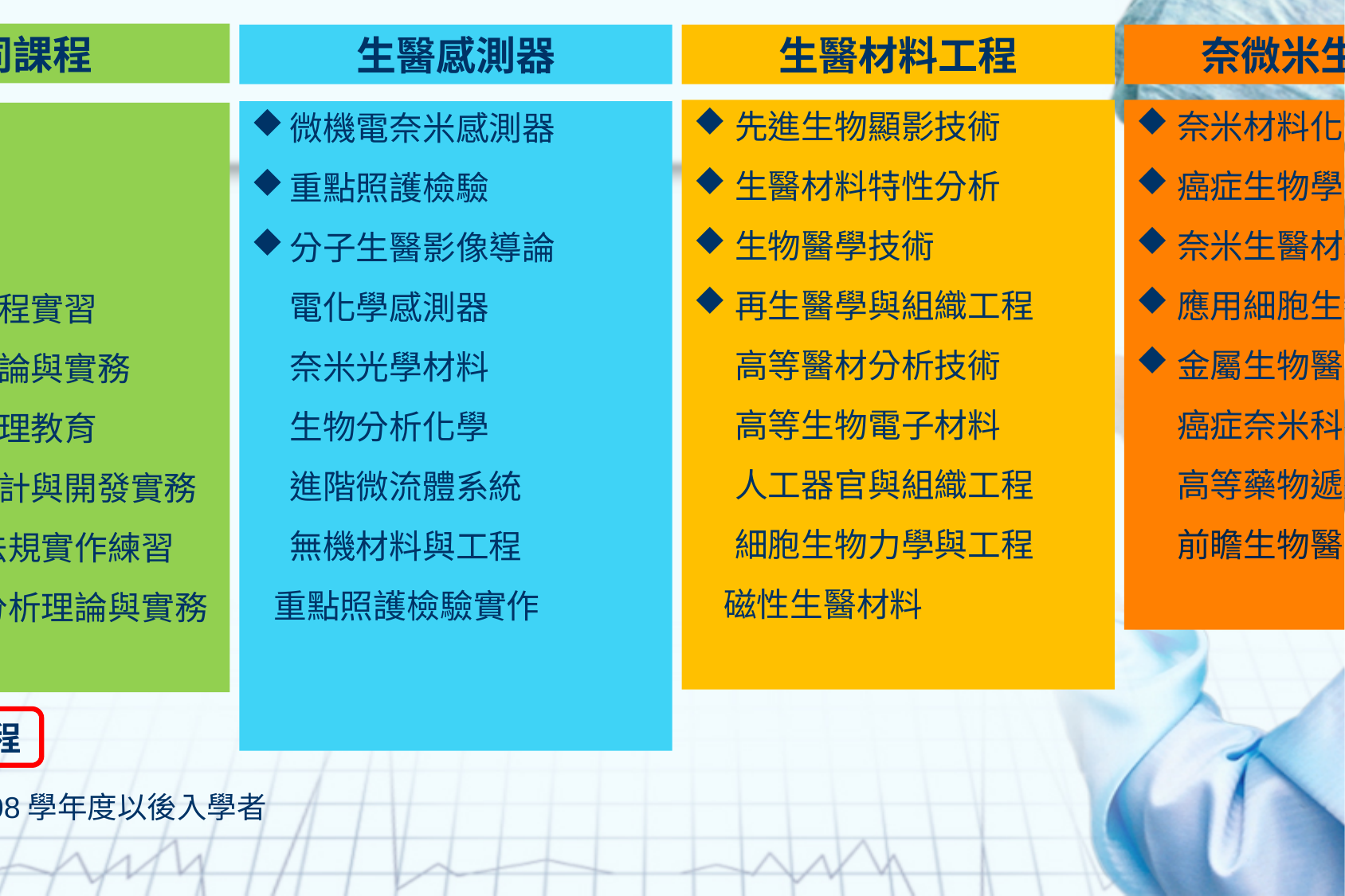

共同課程
生醫感測器
生醫材料工程
奈微米生物醫學
奈米材料化學
癌症生物學與治療
奈米生醫材料
應用細胞生物工程學
金屬生物醫藥與生醫材料
	癌症奈米科技
	高等藥物遞送與藥物標靶
	前瞻生物醫學技術概論

先進生物顯影技術
生醫材料特性分析
生物醫學技術
再生醫學與組織工程
	高等醫材分析技術
	高等生物電子材料
	人工器官與組織工程
	細胞生物力學與工程
   磁性生醫材料

微機電奈米感測器
重點照護檢驗
分子生醫影像導論
	電化學感測器
	奈米光學材料
	生物分析化學
	進階微流體系統
	無機材料與工程
  重點照護檢驗實作

  書報討論
  碩士論文
  解剖生理學
  臨床醫學工程實習
  專利寫作理論與實務
  學術研究倫理教育
  醫療器材設計與開發實務
	醫療器材法規實作練習
	專利技術分析理論與實務

 核心課程
※適用於108學年度以後入學者